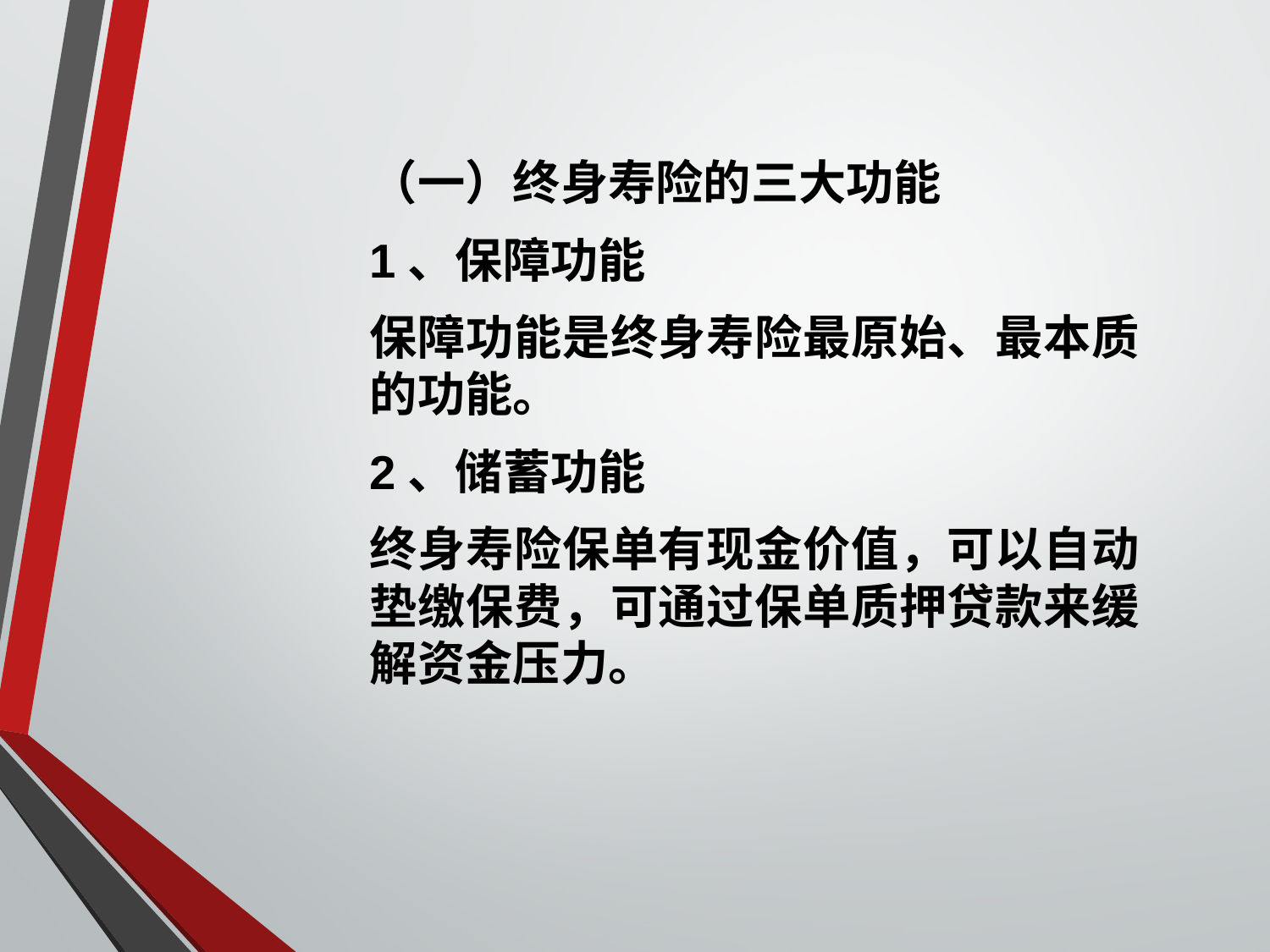

（一）终身寿险的三大功能
1、保障功能
保障功能是终身寿险最原始、最本质的功能。
2、储蓄功能
终身寿险保单有现金价值，可以自动垫缴保费，可通过保单质押贷款来缓解资金压力。